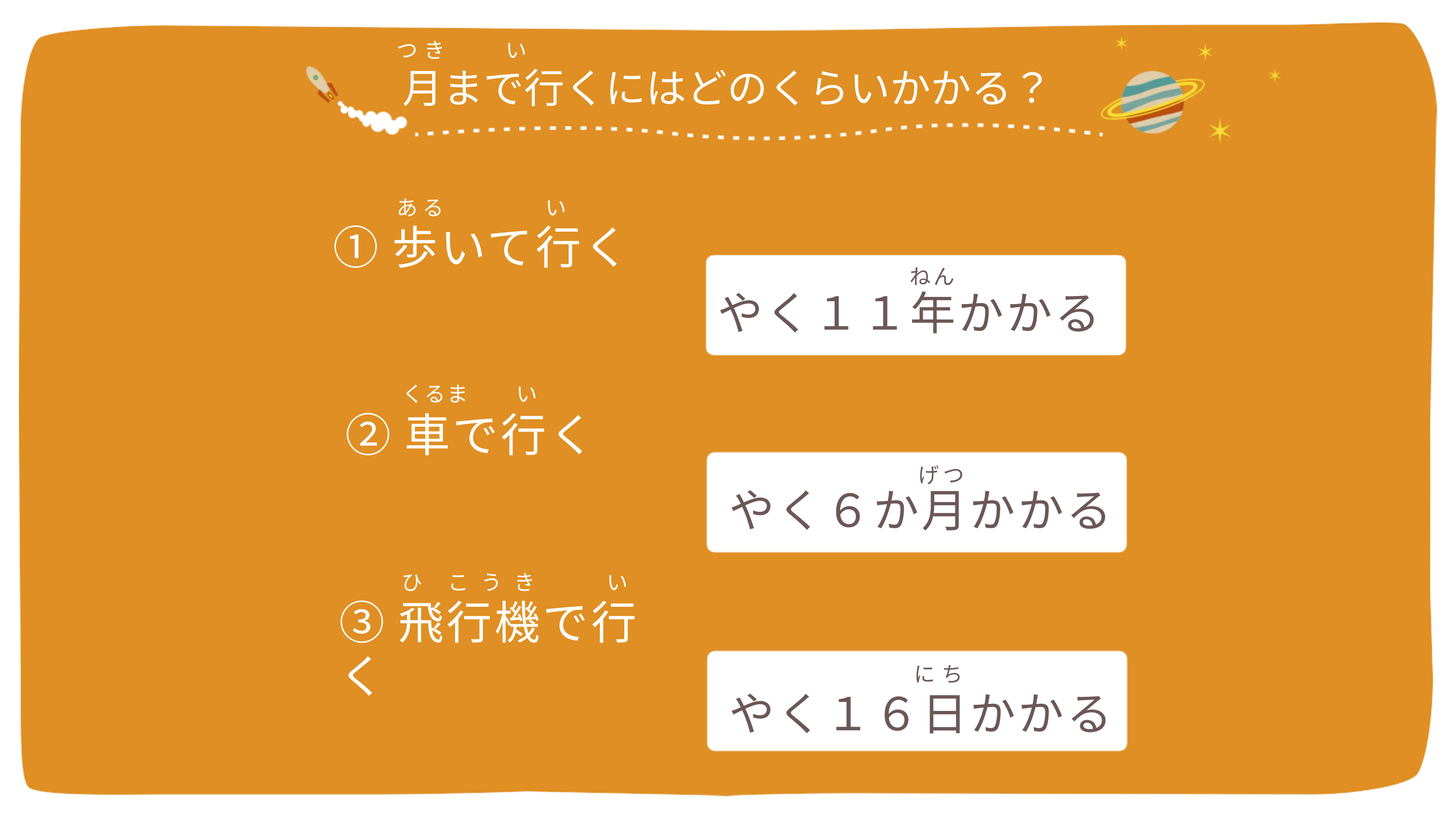

つ き            い
# 月まで行くにはどのくらいかかる？
ある	い
①歩いて行く
ねん
やく１１年かかる
くるま	い
②車で行く
げつ
やく６か月かかる
ひ	こ	う	き	い
③飛行機で行く
     に ち
やく１６日かかる